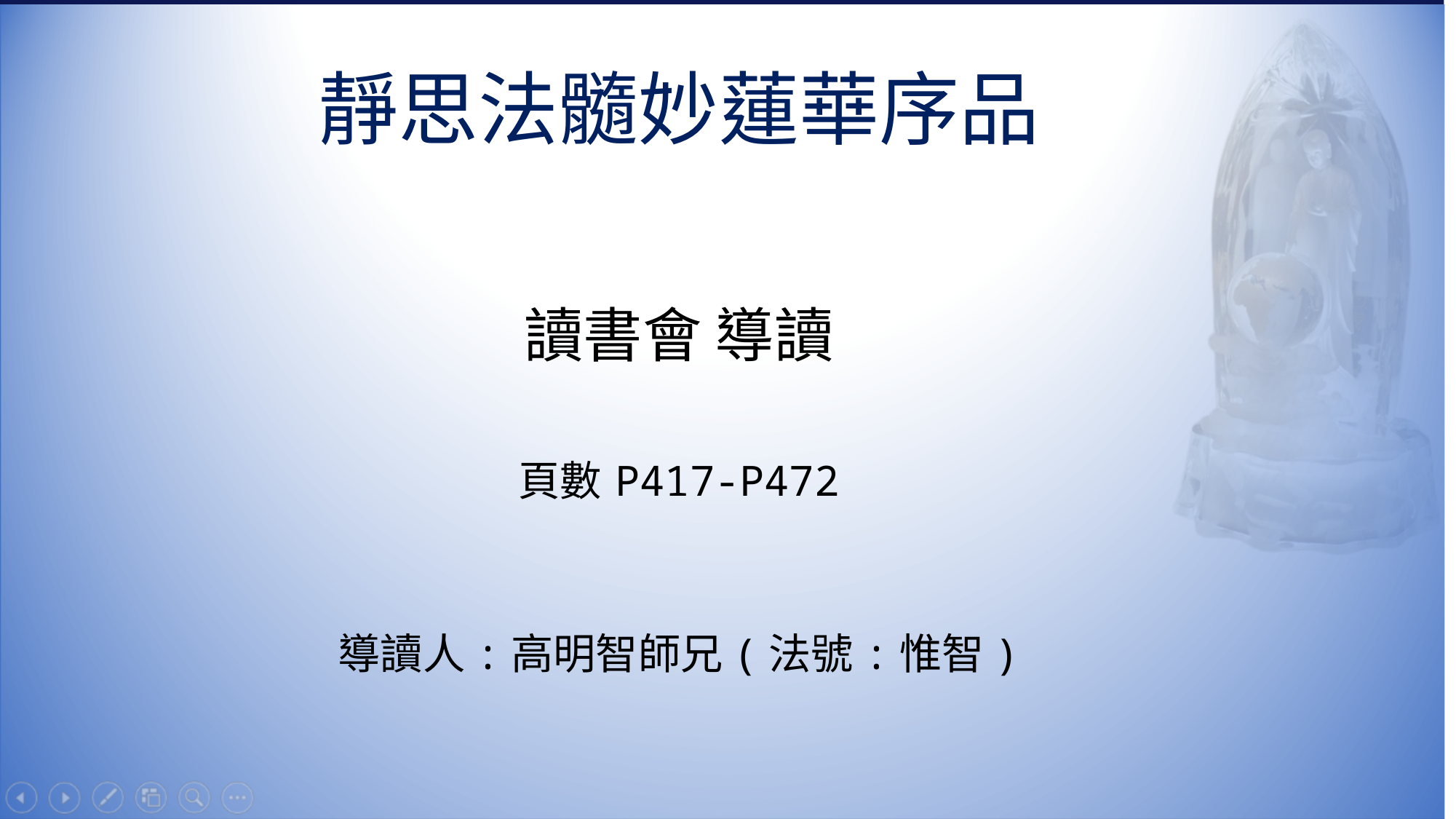

# 靜思法髓妙蓮華序品
讀書會 導讀

頁數 P417-P472
導讀人:高明智師兄(法號:惟智)